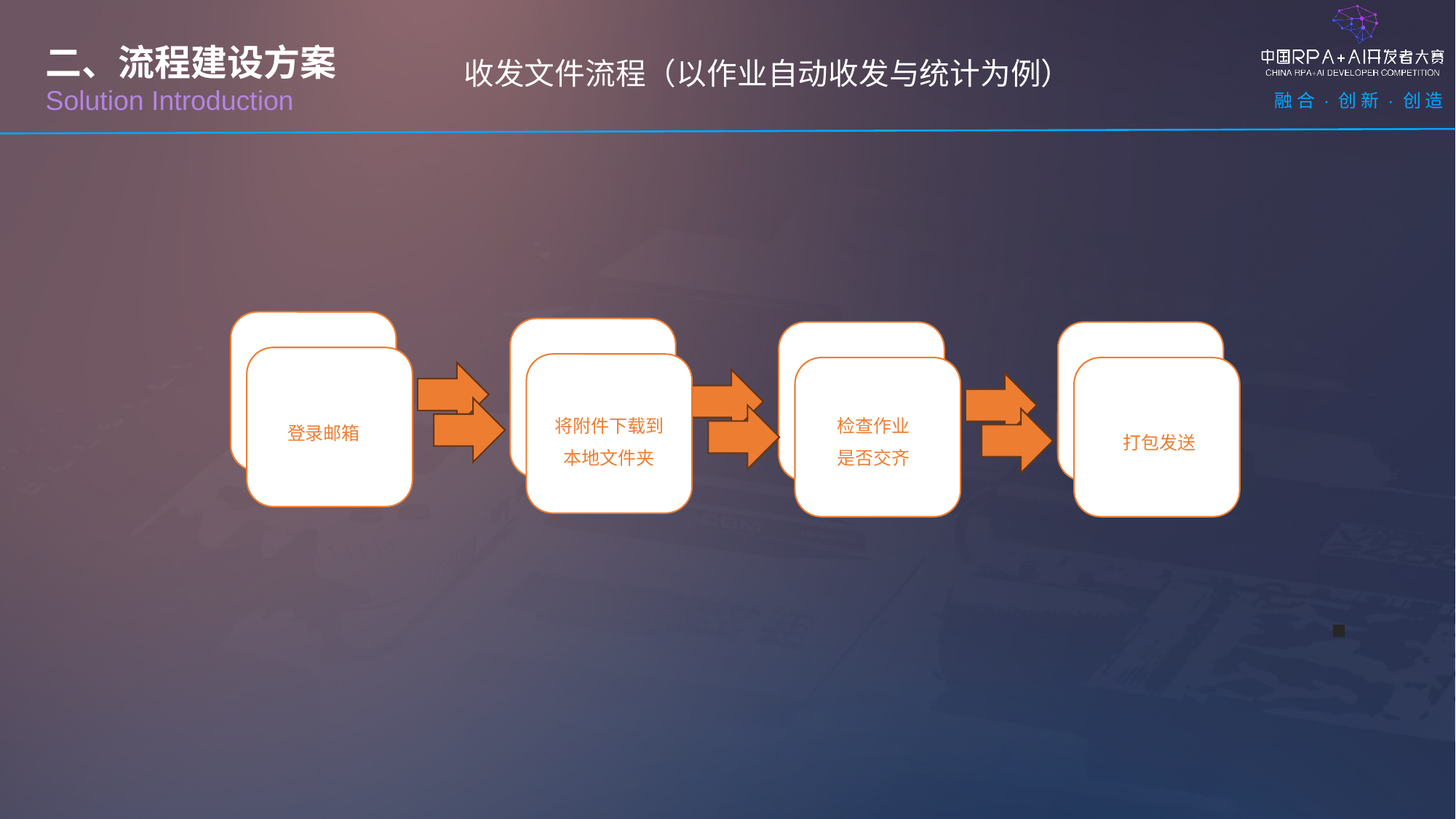

二、流程建设方案
Solution Introduction

收发文件流程（以作业自动收发与统计为例）

登录邮箱

将附件下载到本地文件夹

检查作业
是否交齐

打包发送

登录邮箱

将附件下载到本地文件夹

检查作业
是否交齐

打包发送